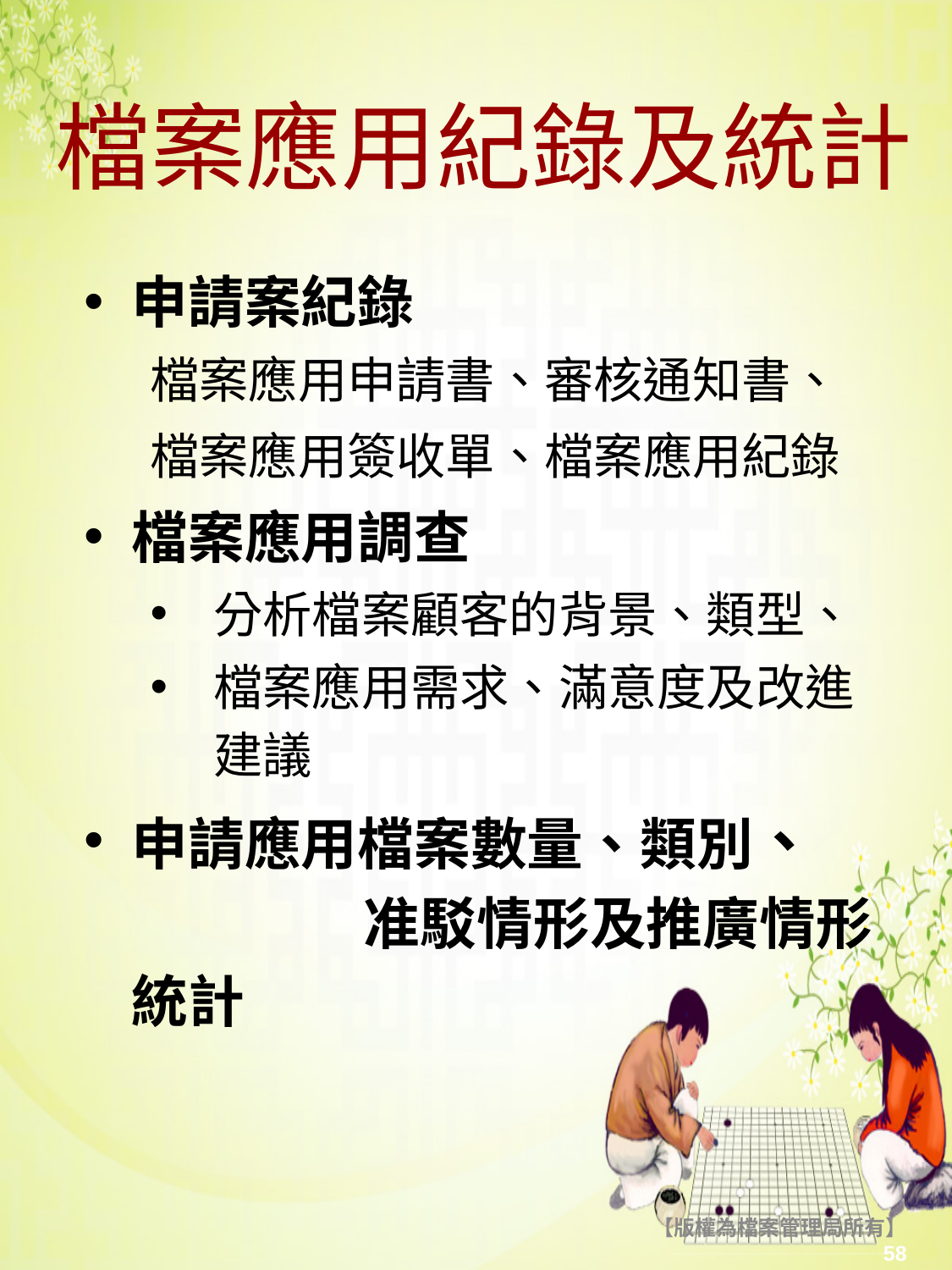

檔案應用紀錄及統計
申請案紀錄
檔案應用申請書、審核通知書、檔案應用簽收單、檔案應用紀錄
檔案應用調查
分析檔案顧客的背景、類型、
檔案應用需求、滿意度及改進建議
申請應用檔案數量、類別、                        准駁情形及推廣情形統計
【版權為檔案管理局所有】
58